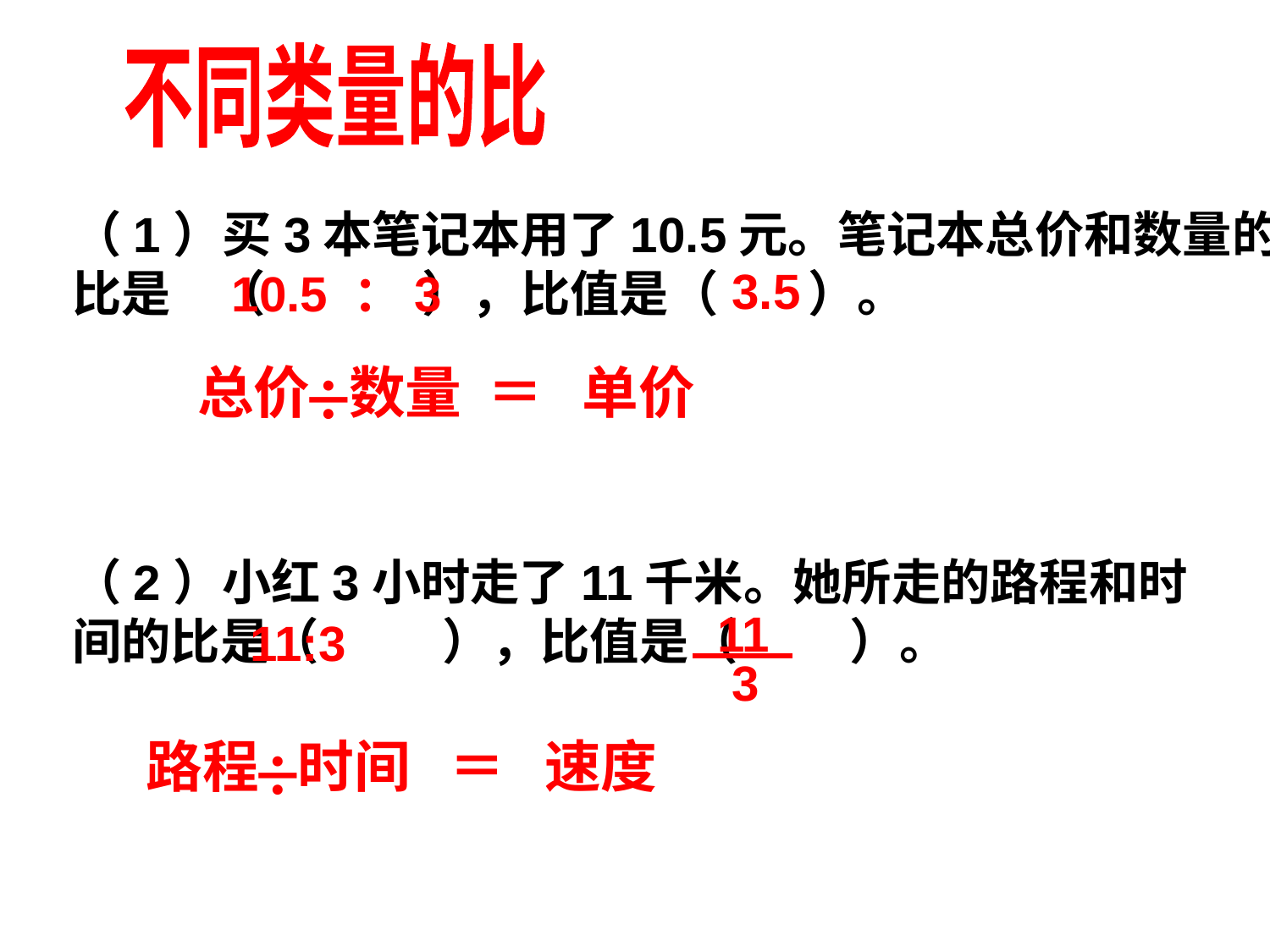

不同类量的比
（1）买3本笔记本用了10.5元。笔记本总价和数量的比是    （              ），比值是（        ）。
3.5
10.5 ：3
÷
总价   数量  ＝   单价
（2）小红3小时走了11千米。她所走的路程和时间的比是（           ），比值是（          ）。
11
3
11:3

÷
 路程   时间   ＝   速度